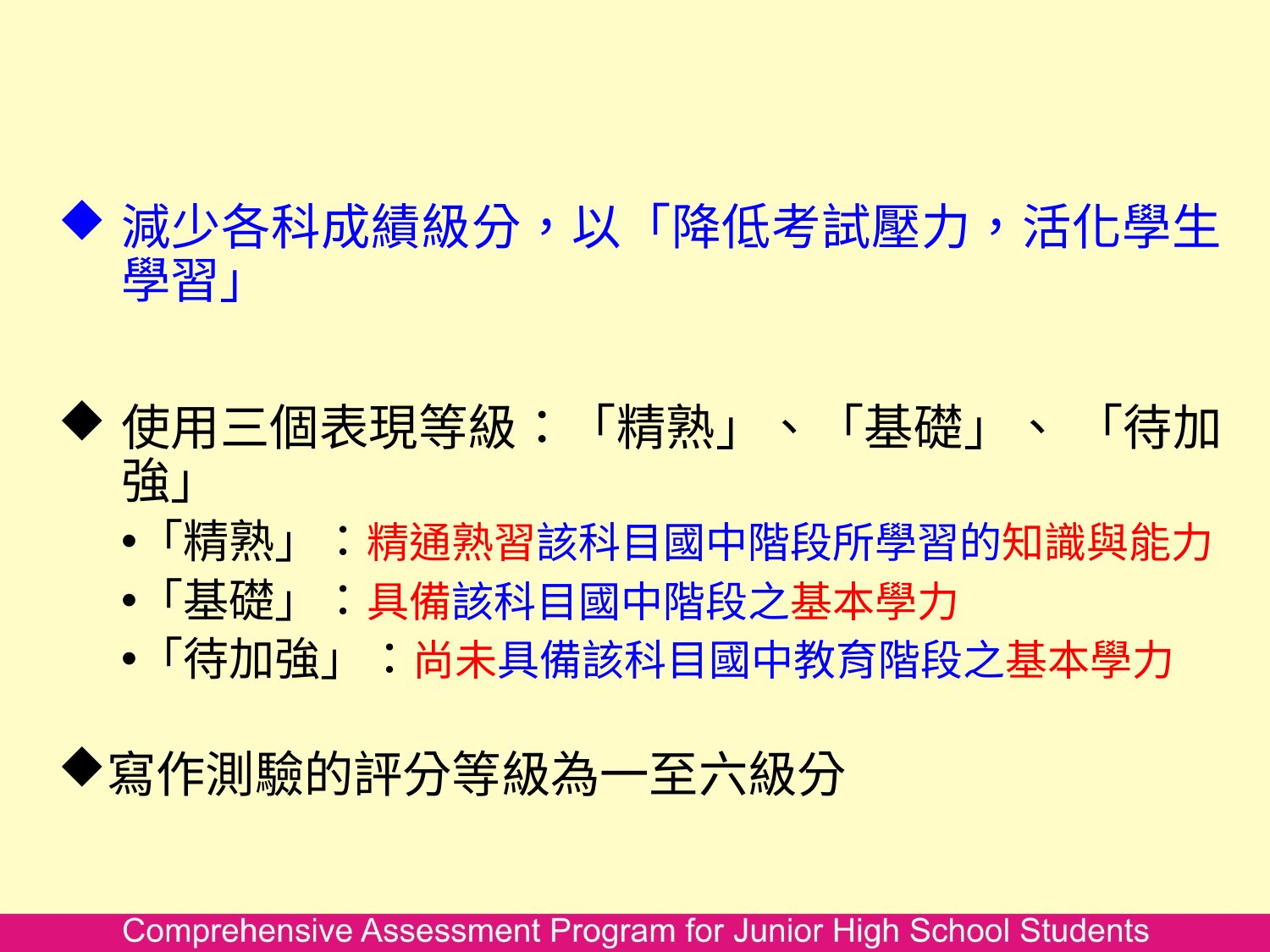

減少各科成績級分，以「降低考試壓力，活化學生學習」

使用三個表現等級：「精熟」、「基礎」、 「待加強」
「精熟」：精通熟習該科目國中階段所學習的知識與能力
「基礎」：具備該科目國中階段之基本學力
「待加強」：尚未具備該科目國中教育階段之基本學力

寫作測驗的評分等級為一至六級分